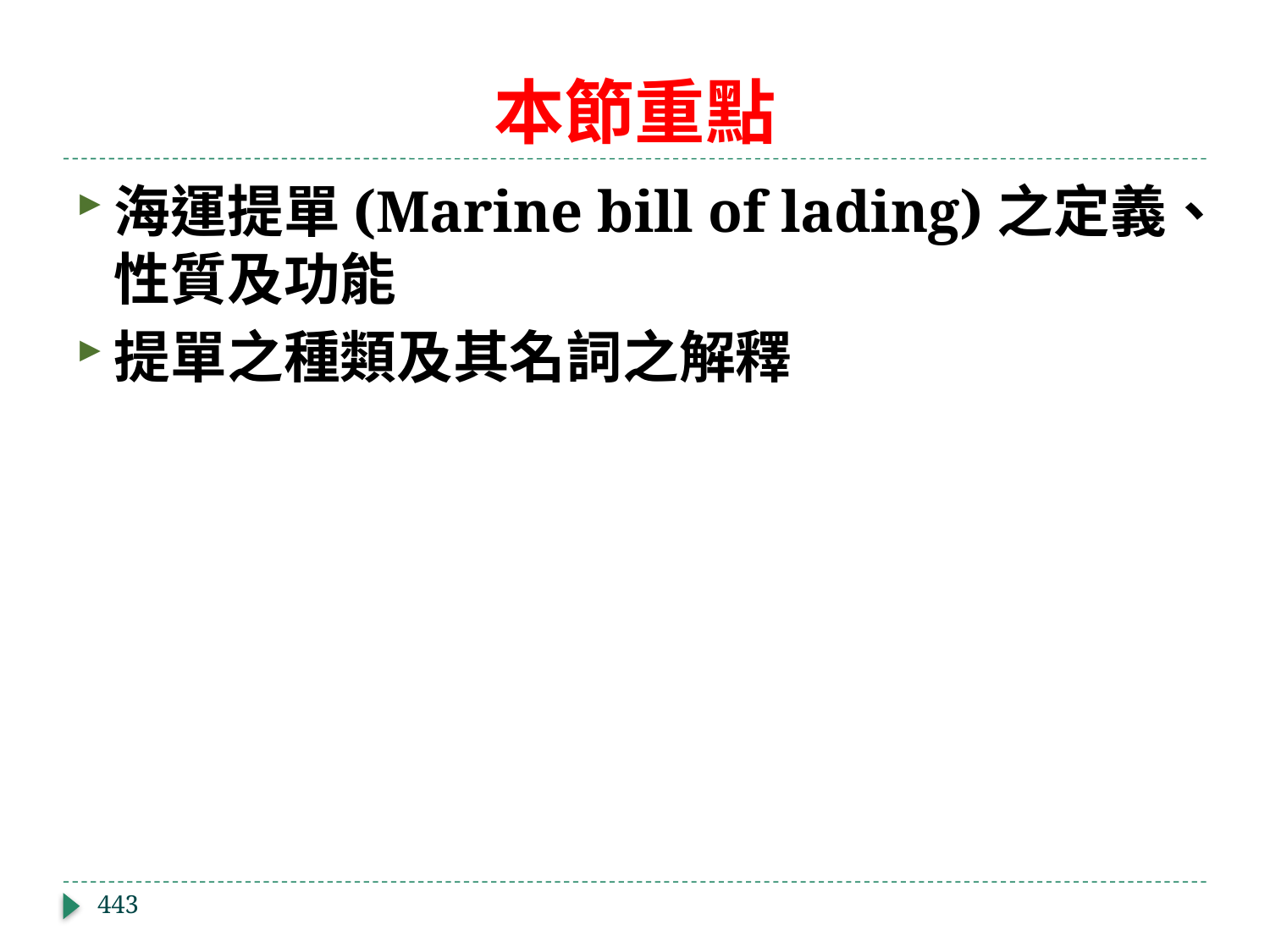

# 本節重點
海運提單(Marine bill of lading)之定義、性質及功能
提單之種類及其名詞之解釋
443